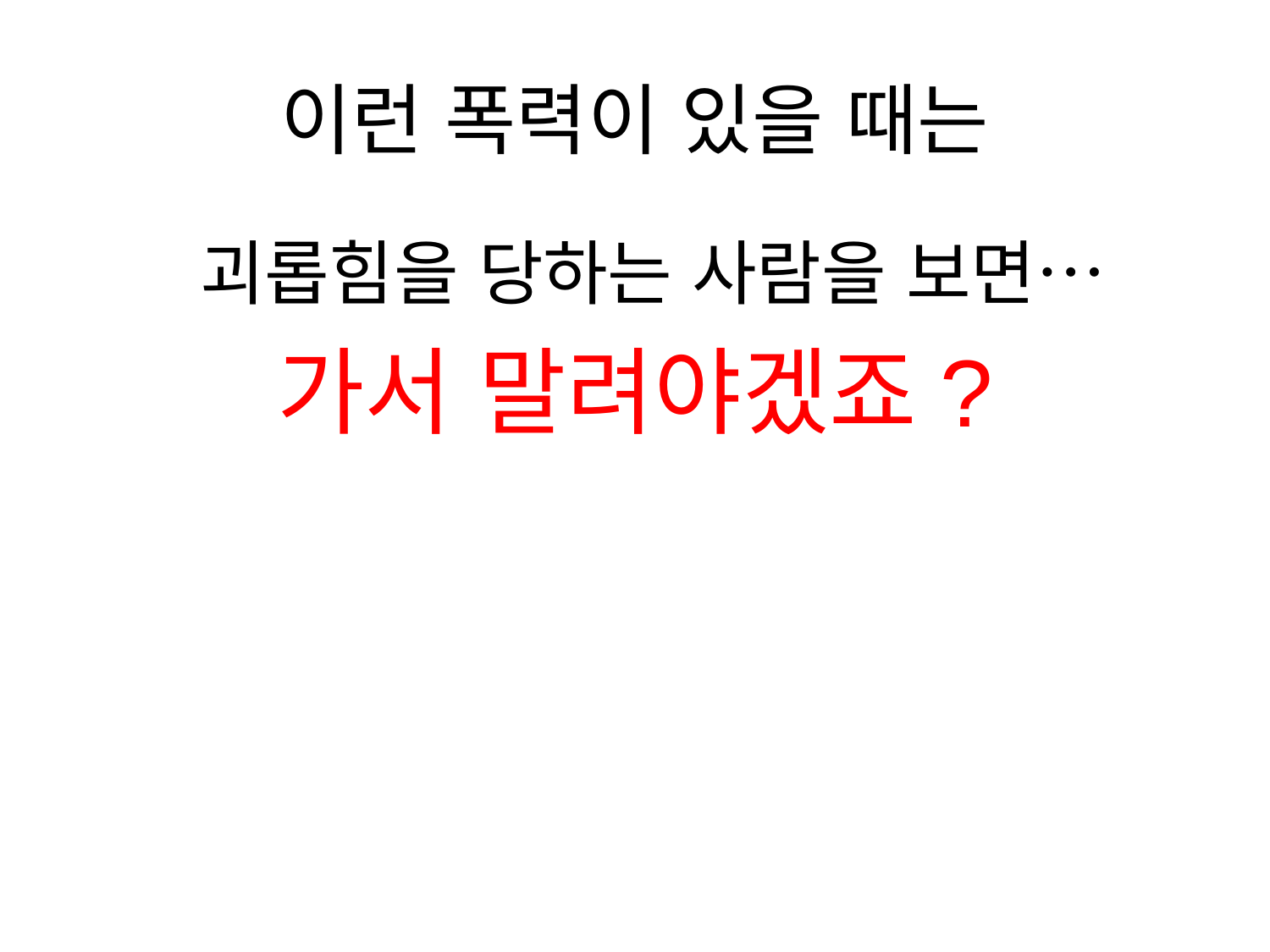

# 이런 폭력이 있을 때는
 괴롭힘을 당하는 사람을 보면…
가서 말려야겠죠?